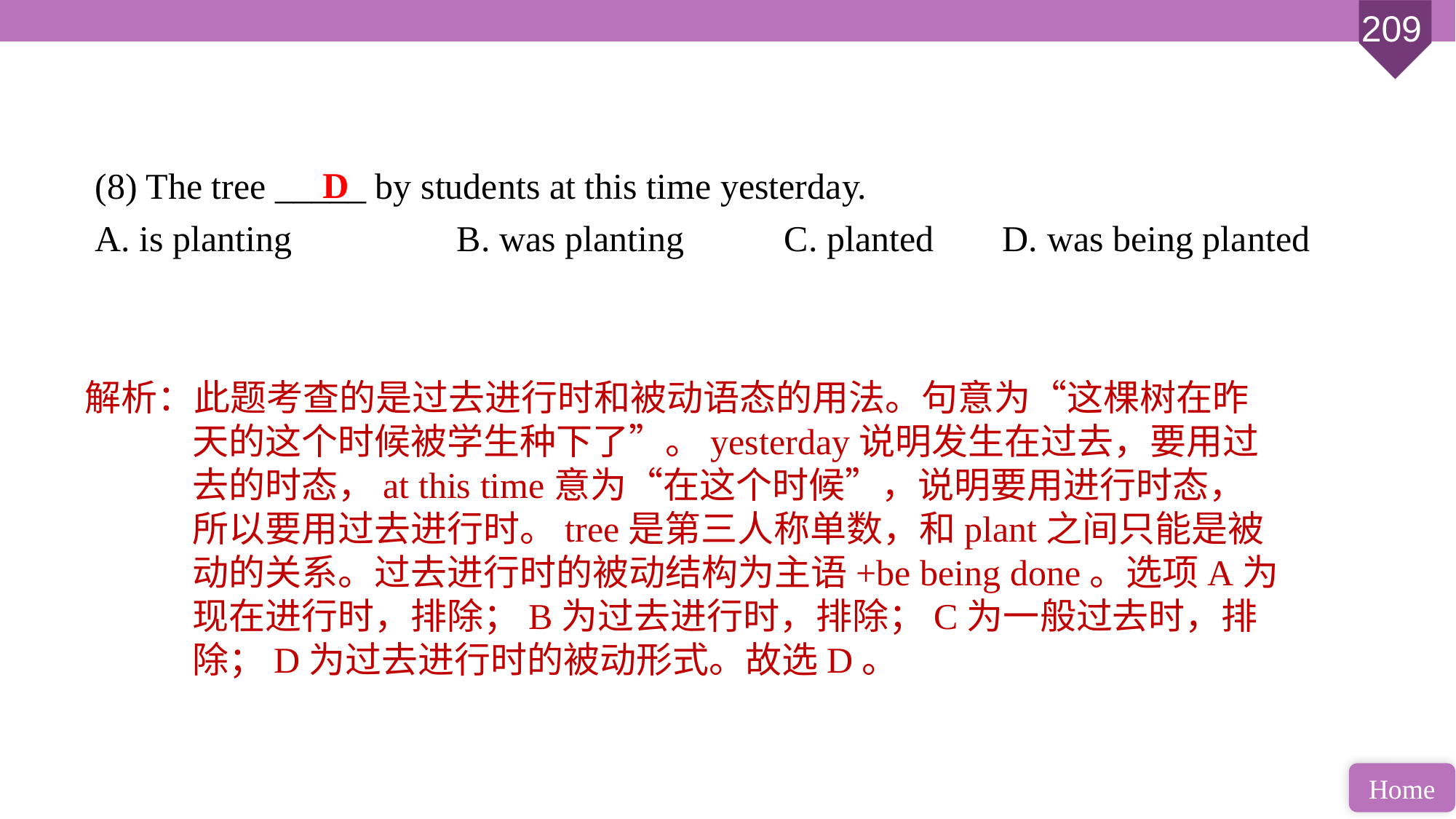

(8) The tree _____ by students at this time yesterday.
A. is planting 		B. was planting 	C. planted 	D. was being planted
D
解析：此题考查的是过去进行时和被动语态的用法。句意为“这棵树在昨天的这个时候被学生种下了”。yesterday说明发生在过去，要用过去的时态，at this time意为“在这个时候”，说明要用进行时态，所以要用过去进行时。tree是第三人称单数，和plant之间只能是被动的关系。过去进行时的被动结构为主语+be being done。选项A为现在进行时，排除；B为过去进行时，排除；C为一般过去时，排除；D为过去进行时的被动形式。故选D。